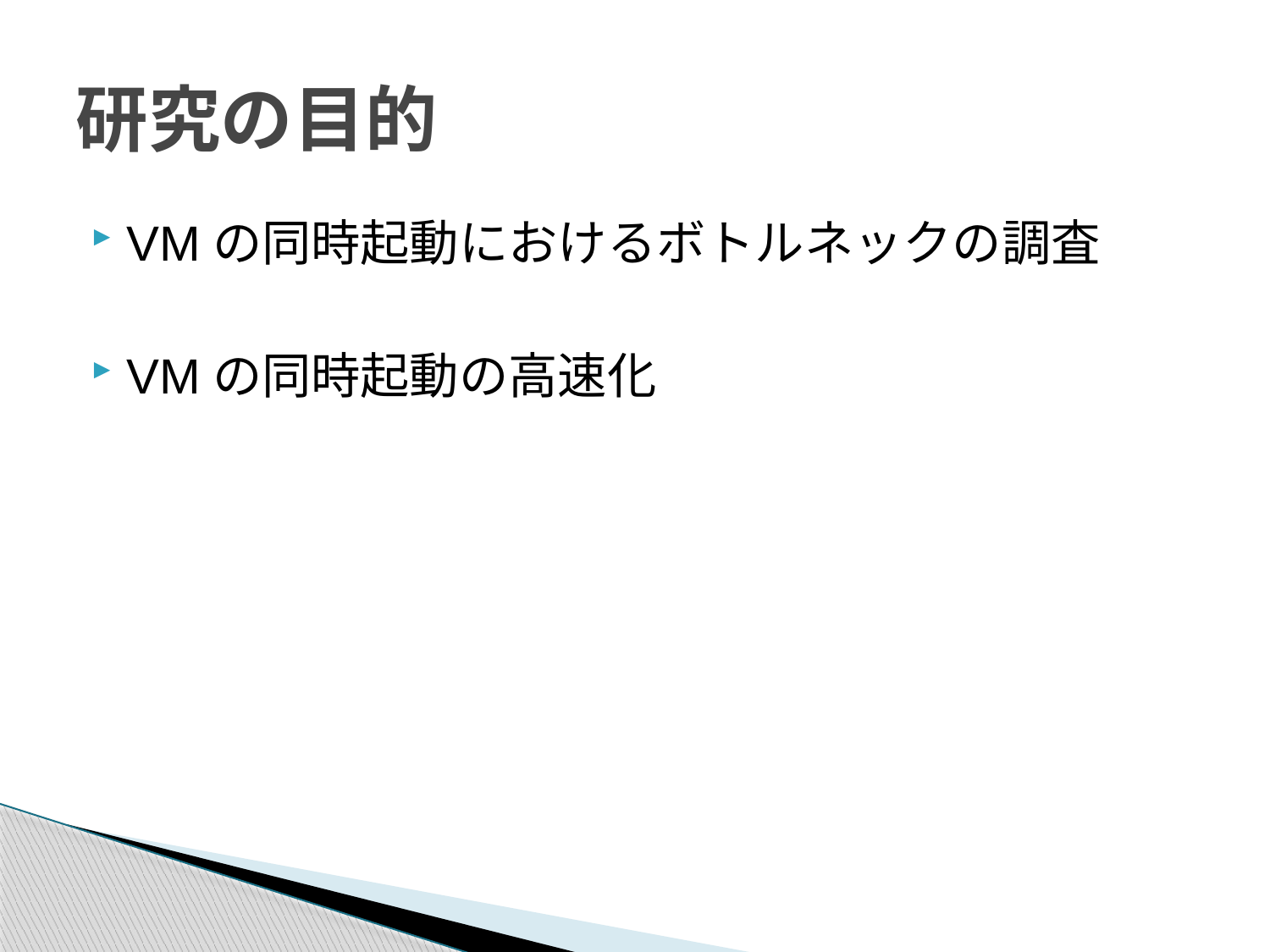

# 研究の目的
VMの同時起動におけるボトルネックの調査

VMの同時起動の高速化